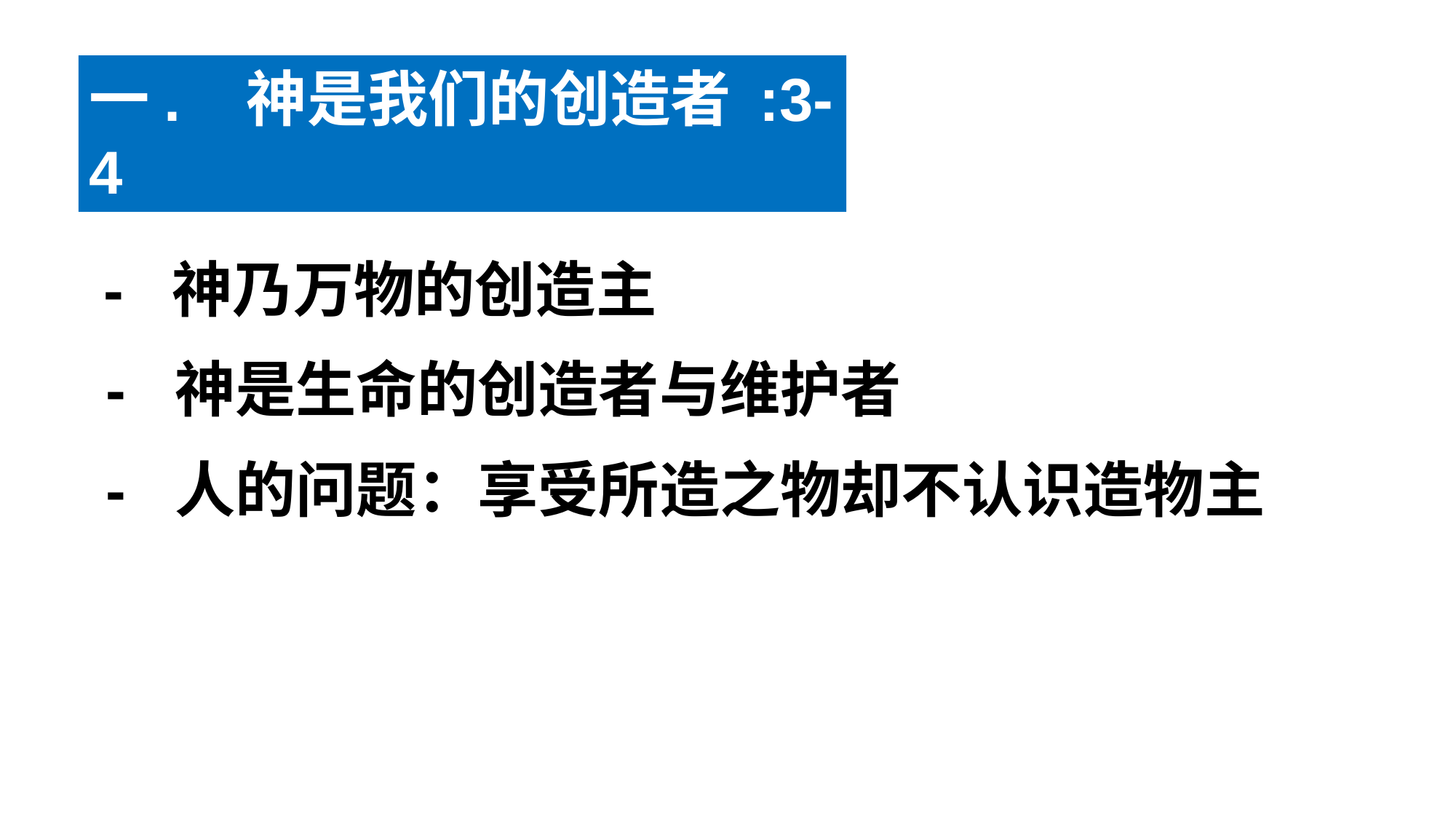

一.   神是我们的创造者 :3-4

 -  神乃万物的创造主
 -  神是生命的创造者与维护者
 -  人的问题：享受所造之物却不认识造物主